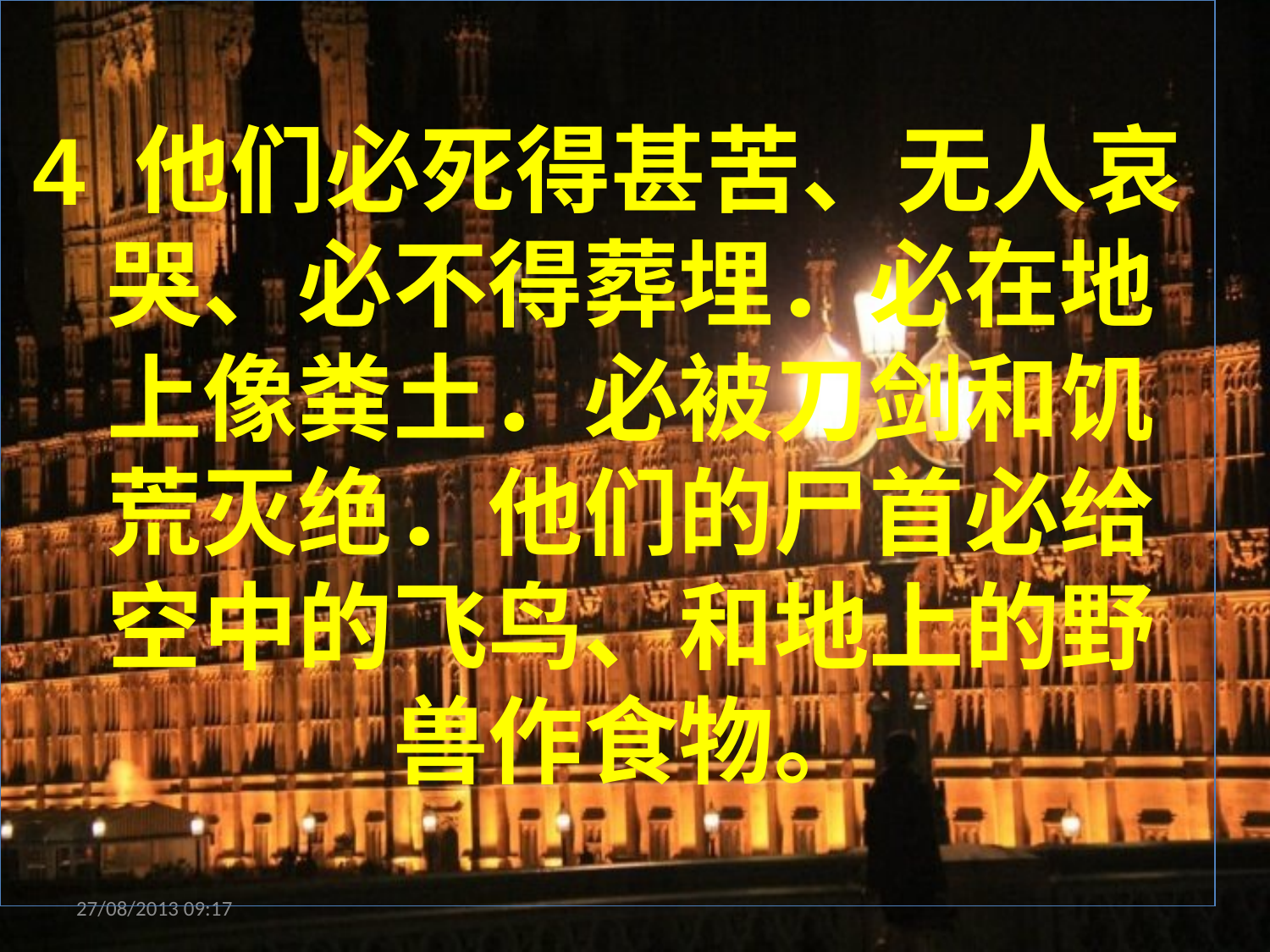

4 他们必死得甚苦、无人哀哭、必不得葬埋．必在地上像粪土．必被刀剑和饥荒灭绝．他们的尸首必给空中的飞鸟、和地上的野兽作食物。
27/08/2013 09:17